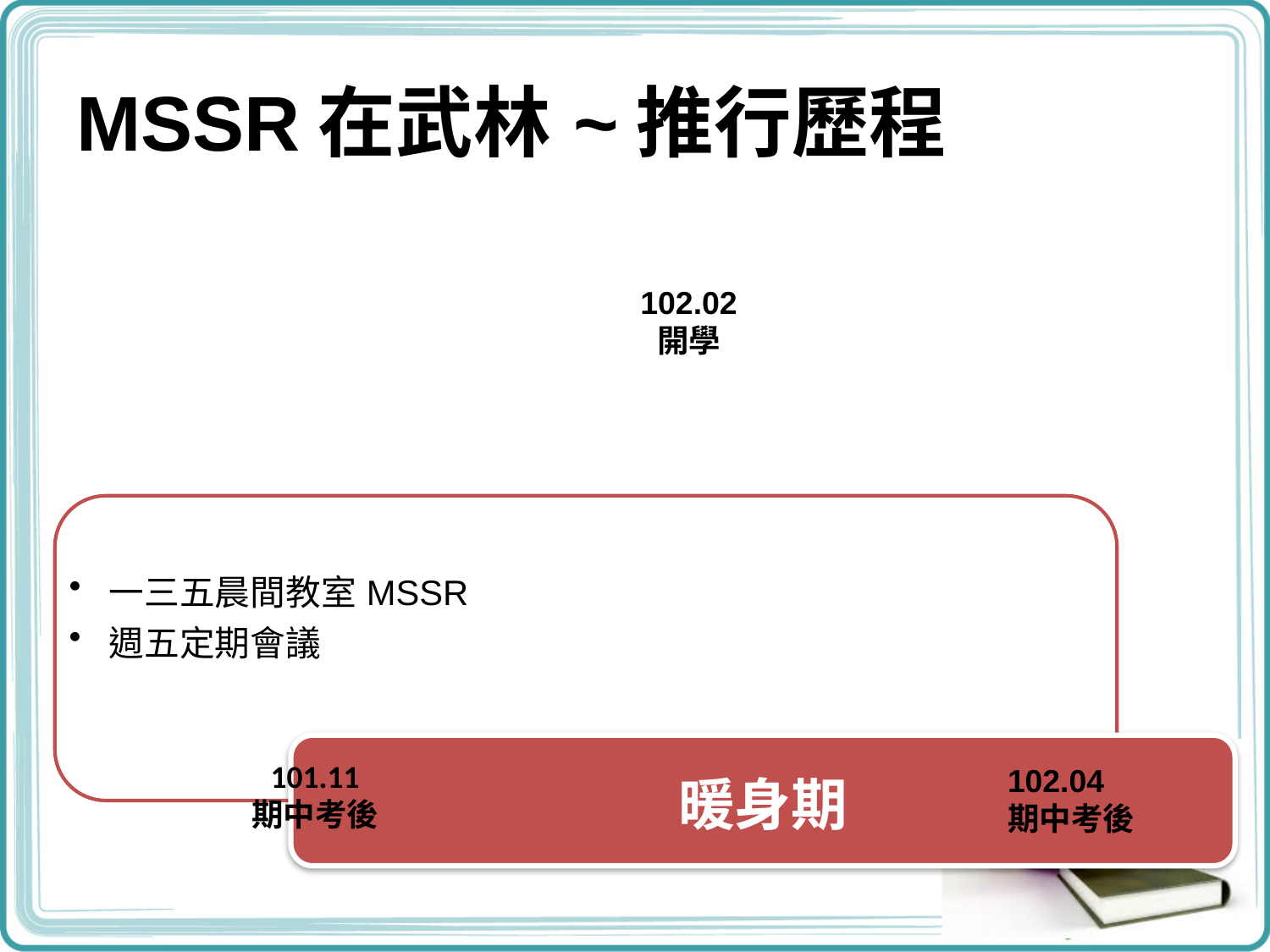

# MSSR在武林~推行歷程
暖身期
一三五晨間教室MSSR
週五定期會議
102.02
開學
101.11
期中考後
102.04
期中考後